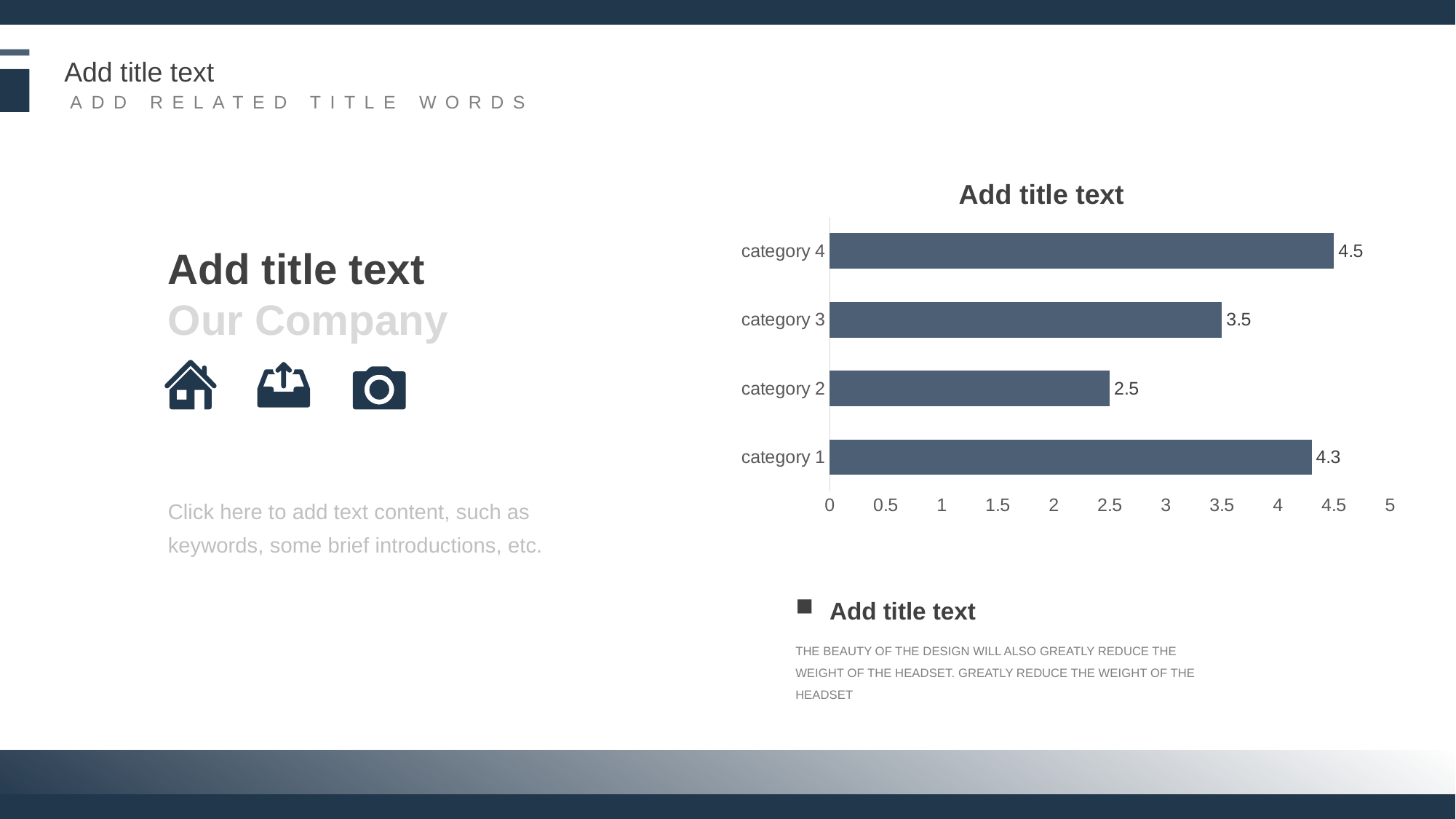

Add title text

ADD RELATED TITLE WORDS

Add title text

### Chart

| Category | 系列 1 |
|---|---|
| category 1 | 4.3 |
| category 2 | 2.5 |
| category 3 | 3.5 |
| category 4 | 4.5 |
Add title text
Our Company

Click here to add text content, such as keywords, some brief introductions, etc.
Add title text
THE BEAUTY OF THE DESIGN WILL ALSO GREATLY REDUCE THE WEIGHT OF THE HEADSET. GREATLY REDUCE THE WEIGHT OF THE HEADSET